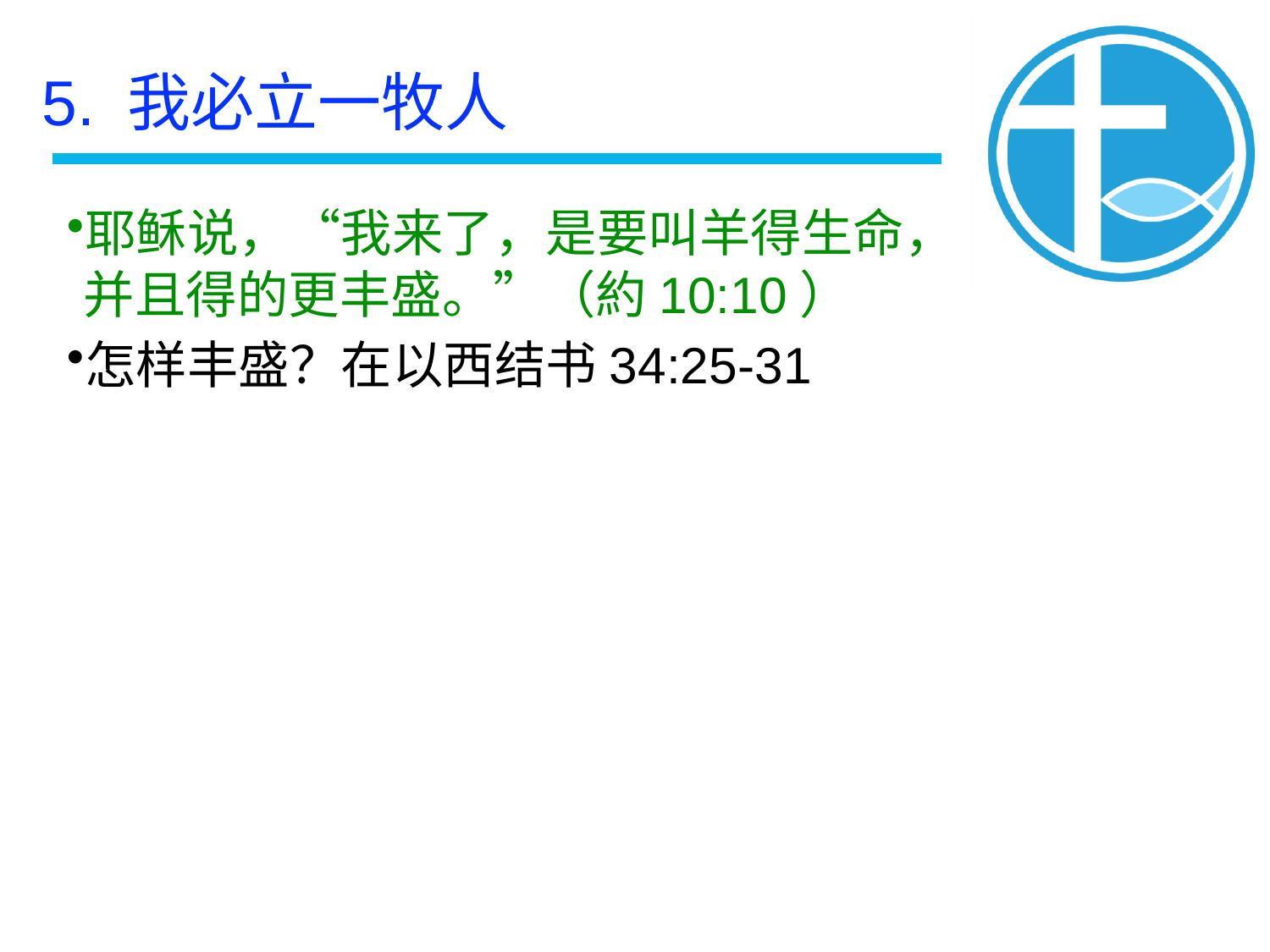

5. 我必立一牧人
耶稣说，“我来了，是要叫羊得生命，
并且得的更丰盛。”（約10:10）
怎样丰盛？在以西结书34:25-31